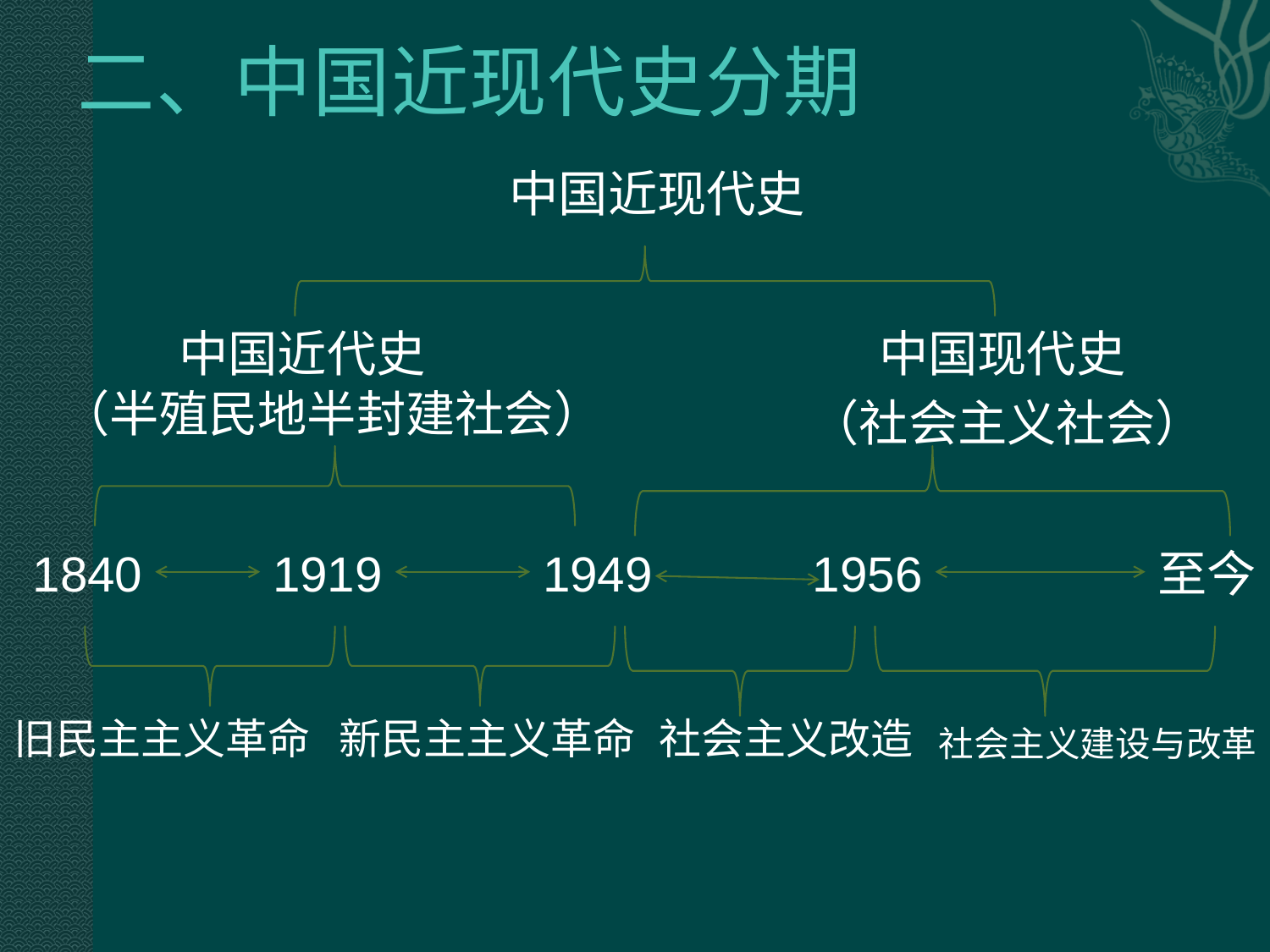

# 二、中国近现代史分期

中国近现代史

中国近代史
中国现代史
（半殖民地半封建社会）
（社会主义社会）

1840
1919
1949
1956
至今

旧民主主义革命
新民主主义革命
社会主义改造
社会主义建设与改革